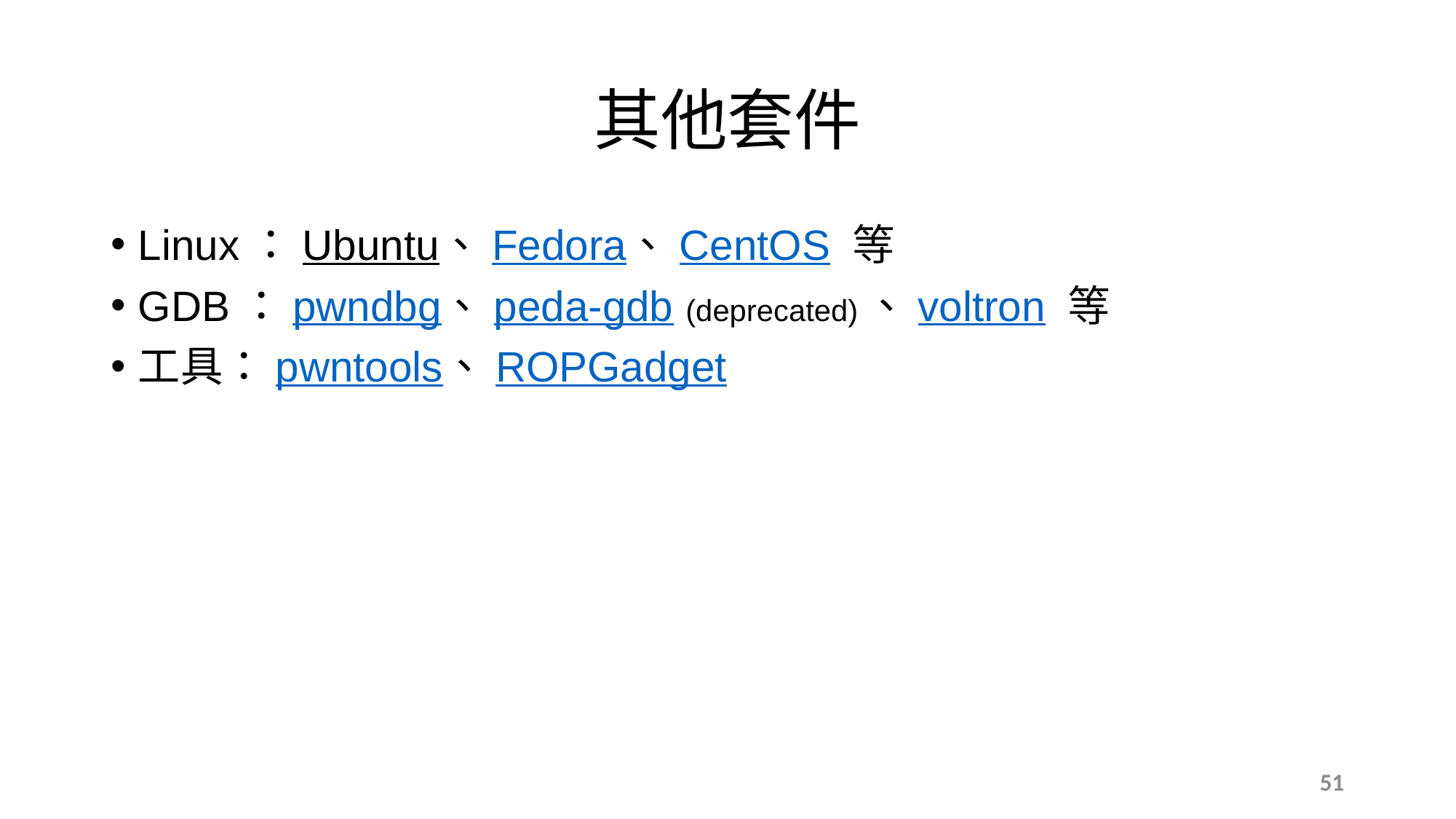

# 其他套件
Linux：Ubuntu、Fedora、CentOS 等
GDB：pwndbg、peda-gdb (deprecated)、voltron 等
工具：pwntools、ROPGadget

51